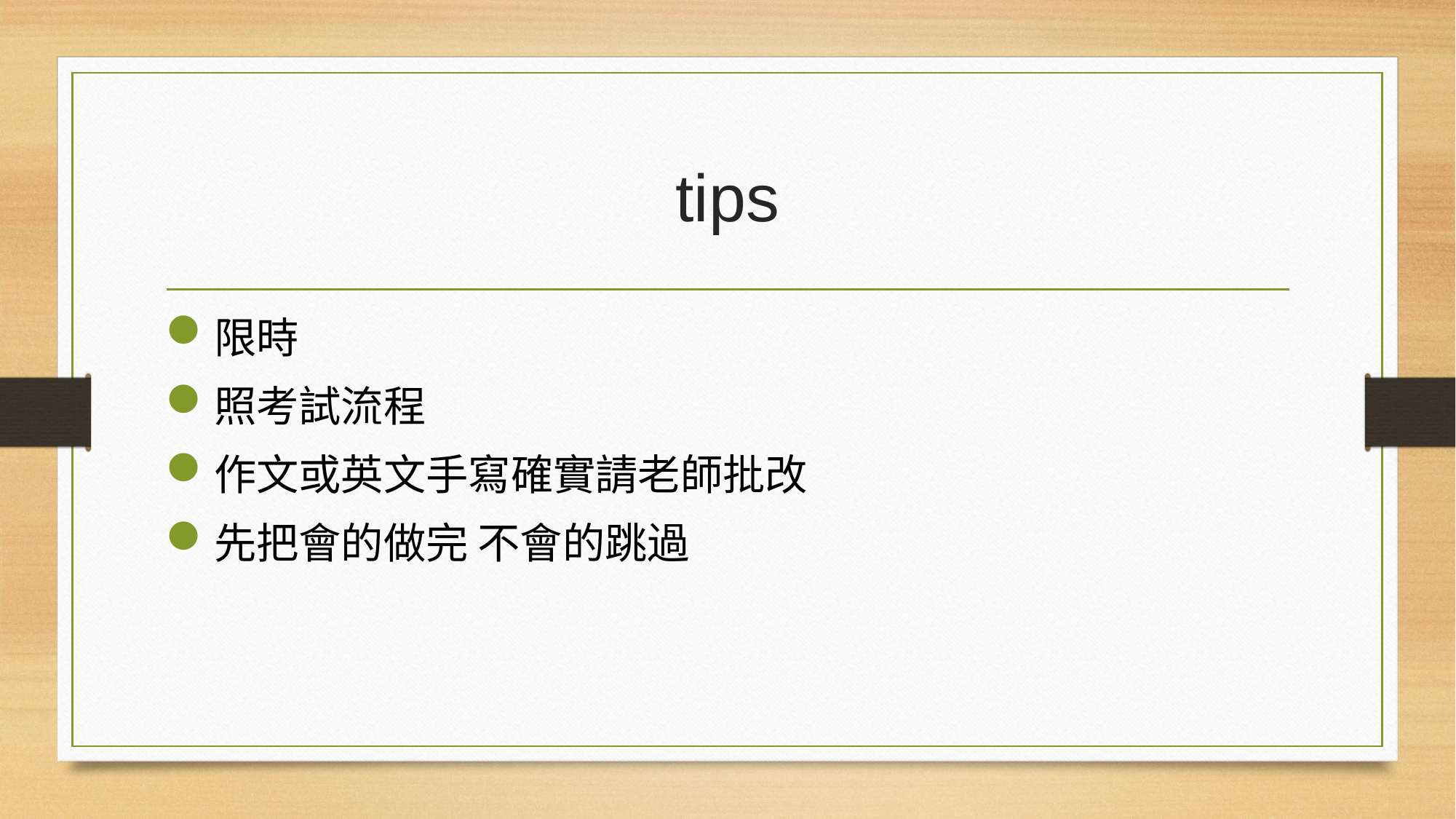

# tips
限時
照考試流程
作文或英文手寫確實請老師批改
先把會的做完 不會的跳過